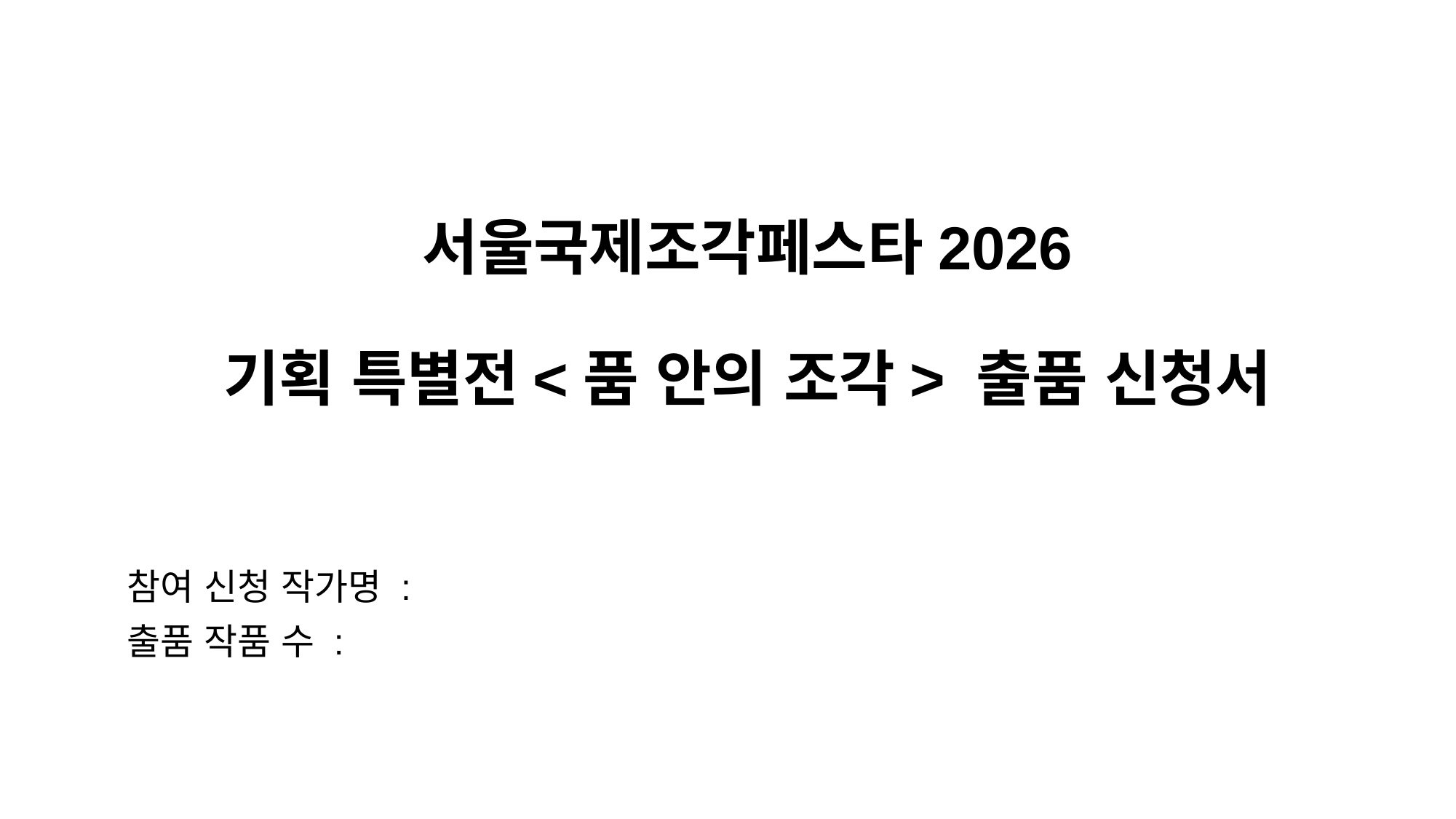

# 서울국제조각페스타2026 기획 특별전<품 안의 조각> 출품 신청서
참여 신청 작가명 :
출품 작품 수 :